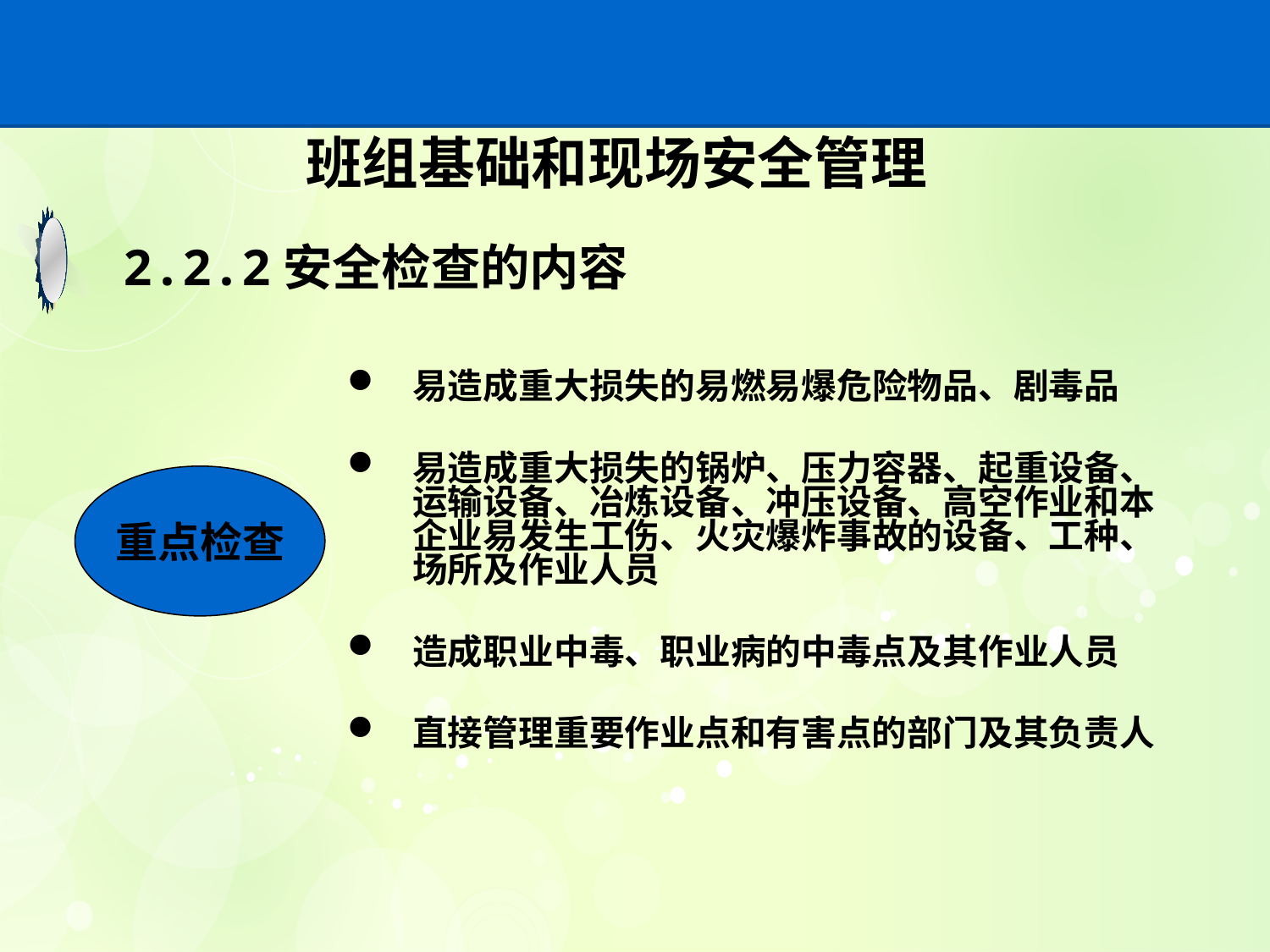

# 班组基础和现场安全管理

2.2.2安全检查的内容
易造成重大损失的易燃易爆危险物品、剧毒品

易造成重大损失的锅炉、压力容器、起重设备、运输设备、冶炼设备、冲压设备、高空作业和本企业易发生工伤、火灾爆炸事故的设备、工种、场所及作业人员

造成职业中毒、职业病的中毒点及其作业人员

直接管理重要作业点和有害点的部门及其负责人
重点检查